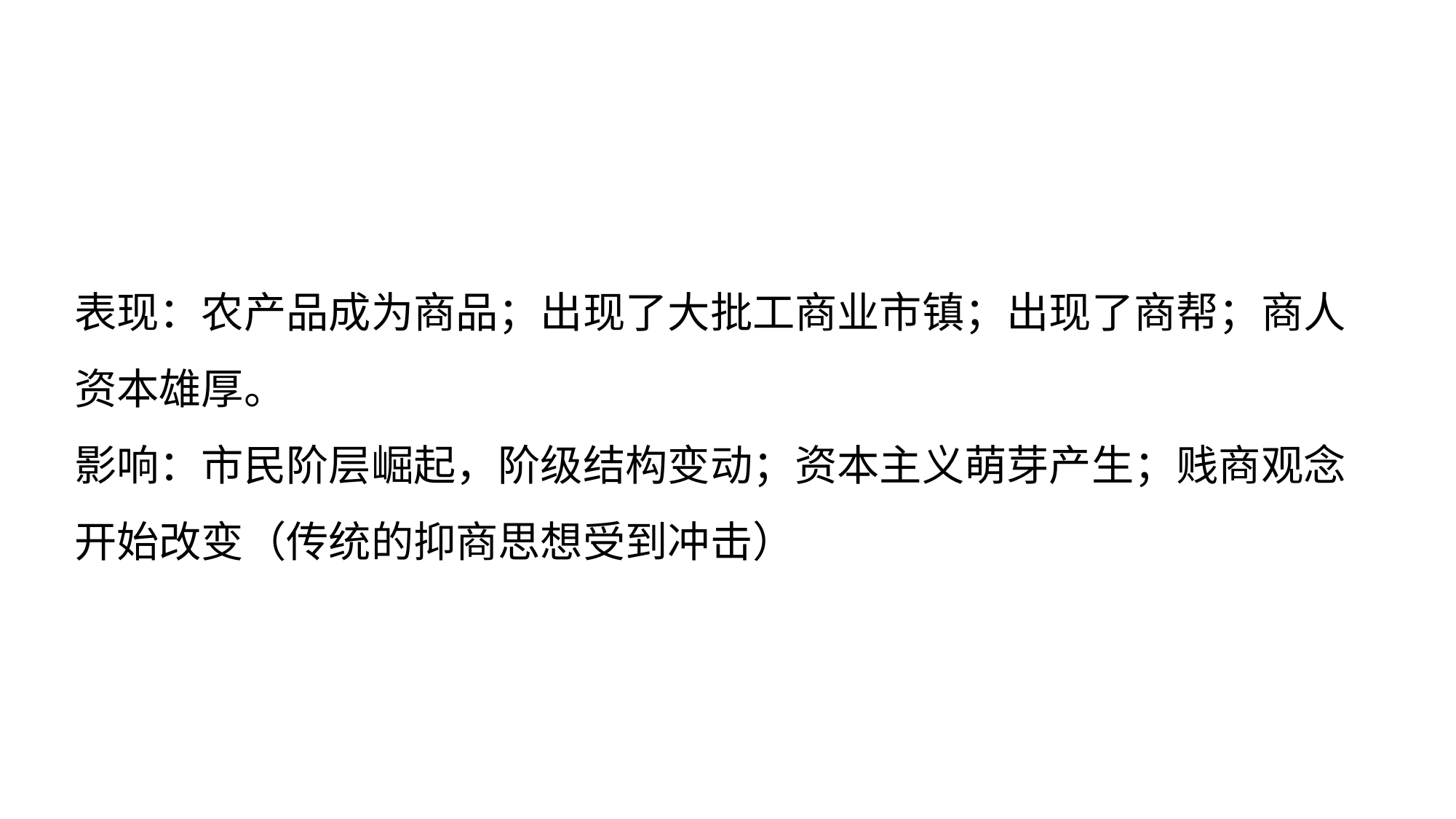

表现：农产品成为商品；出现了大批工商业市镇；出现了商帮；商人资本雄厚。
影响：市民阶层崛起，阶级结构变动；资本主义萌芽产生；贱商观念开始改变（传统的抑商思想受到冲击）